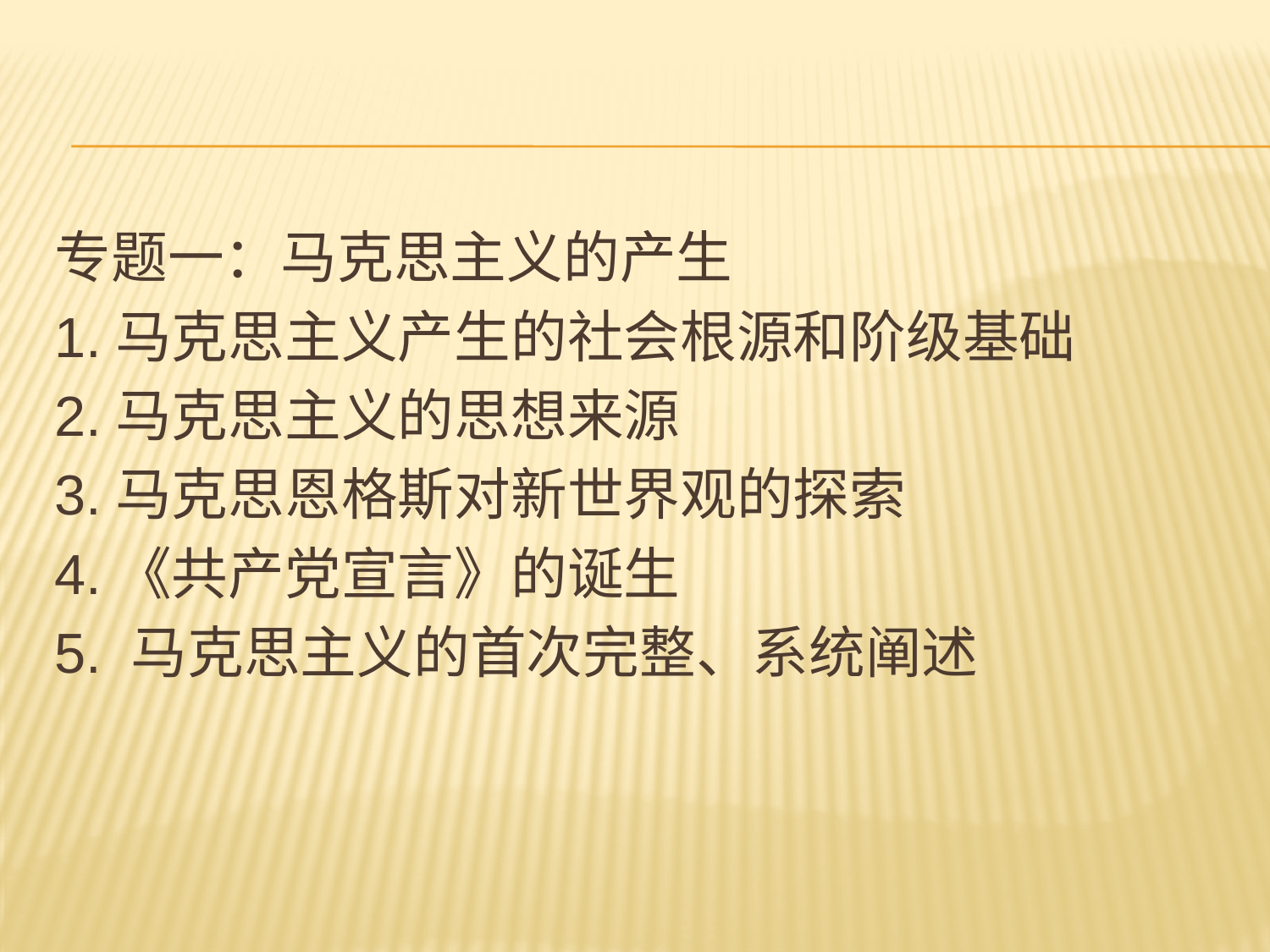

#
专题一：马克思主义的产生
1.马克思主义产生的社会根源和阶级基础
2.马克思主义的思想来源
3.马克思恩格斯对新世界观的探索
4.《共产党宣言》的诞生
5. 马克思主义的首次完整、系统阐述